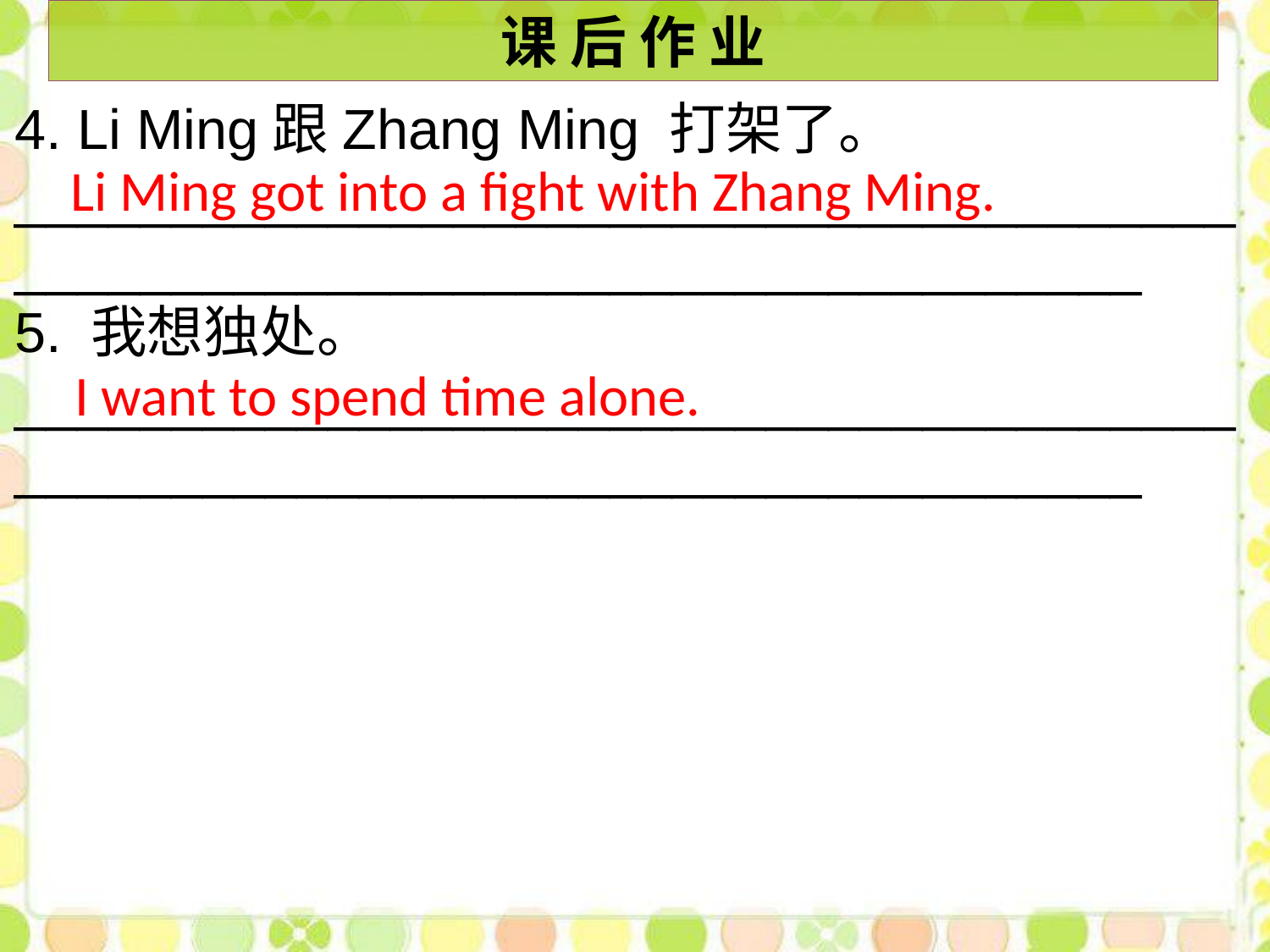

课 后 作 业
4. Li Ming跟Zhang Ming 打架了。
___________________________________________________________________________
5. 我想独处。
___________________________________________________________________________
Li Ming got into a fight with Zhang Ming.
I want to spend time alone.